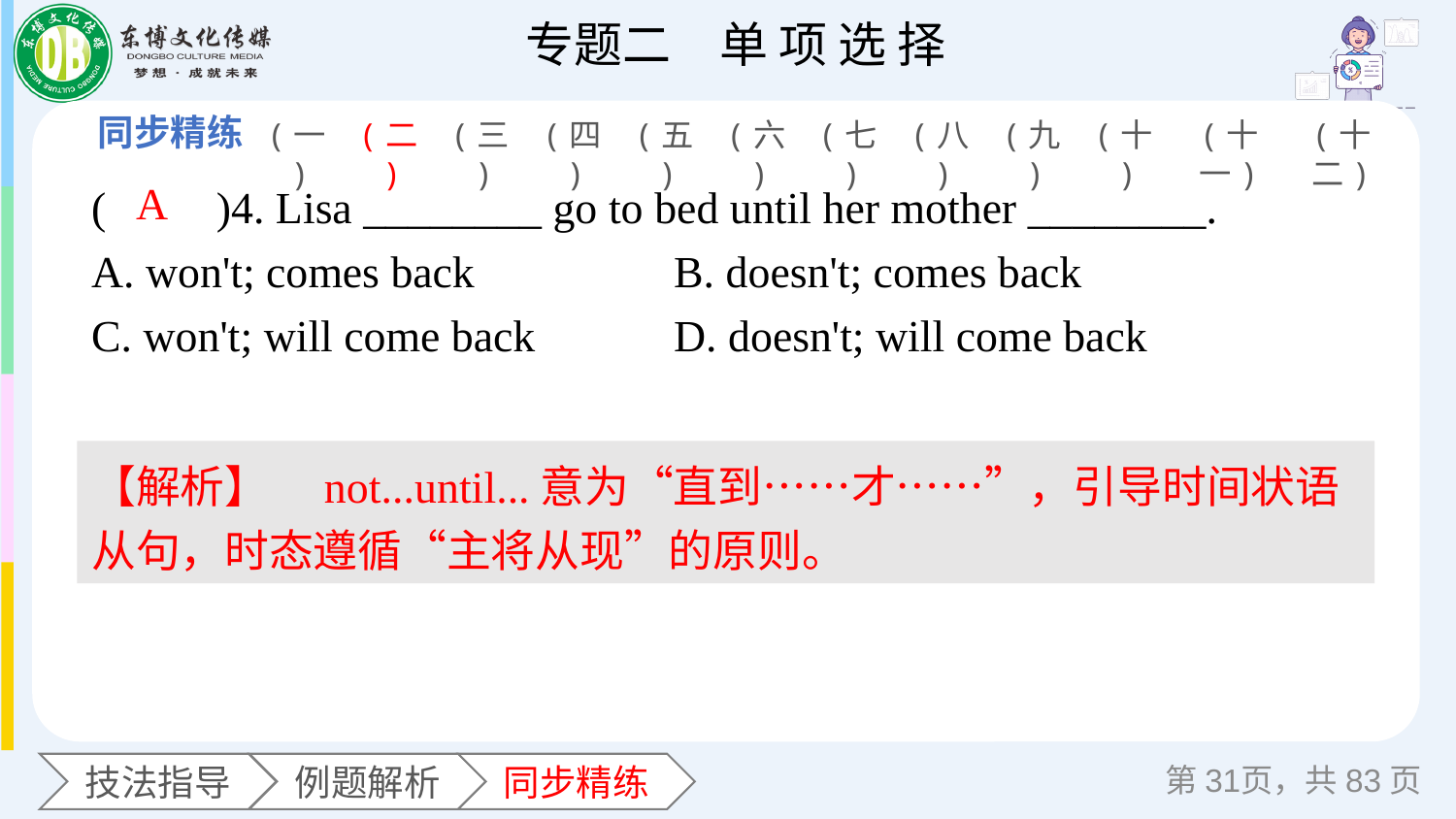

(一)
(二)
(三)
(四)
(五)
(六)
(七)
(八)
(九)
(十)
(十一)
(十二)
(　　)4. Lisa ________ go to bed until her mother ________.
A. won't; comes back    		B. doesn't; comes back
C. won't; will come back    	D. doesn't; will come back
A
【解析】　not...until...意为“直到……才……”，引导时间状语从句，时态遵循“主将从现”的原则。
第31页，共83页